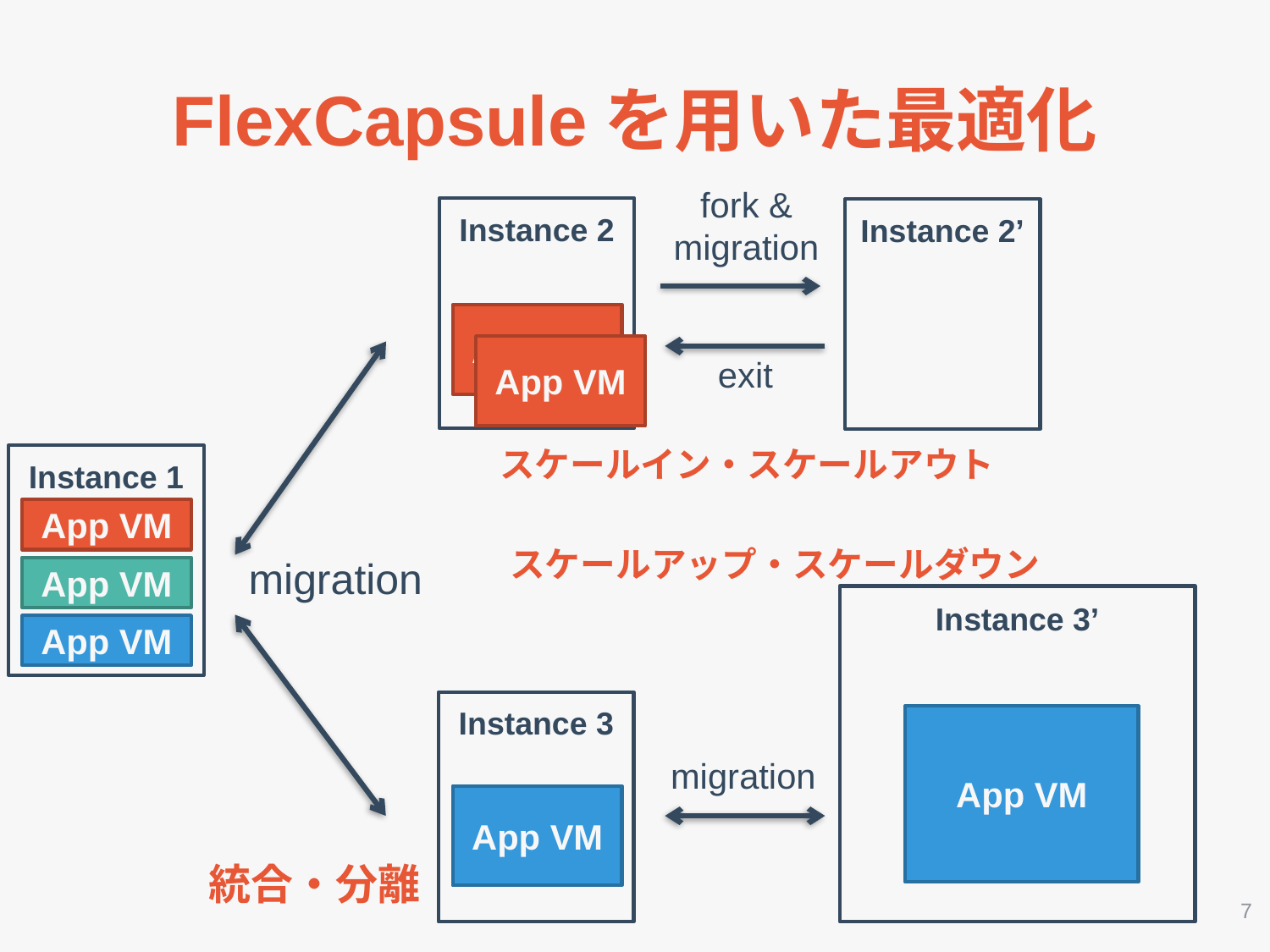

# FlexCapsuleを用いた最適化
fork &
migration
Instance 2

Instance 2’

App VM
App VM
exit

スケールイン・スケールアウト
Instance 1

App VM
スケールアップ・スケールダウン
migration
App VM
Instance 3’

App VM
Instance 3

App VM
migration
App VM
統合・分離
7